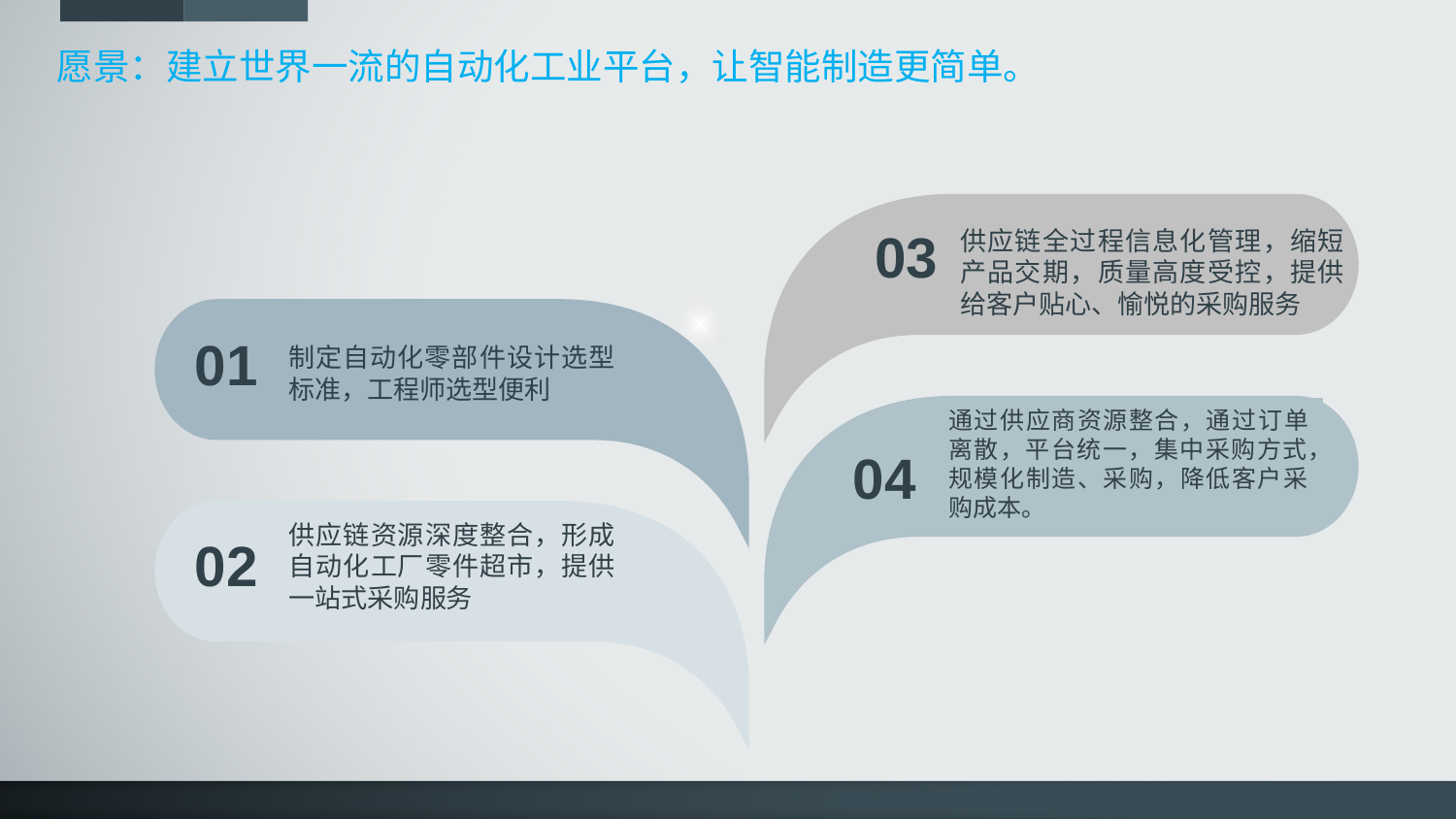

愿景：建立世界一流的自动化工业平台，让智能制造更简单。

03
供应链全过程信息化管理，缩短产品交期，质量高度受控，提供给客户贴心、愉悦的采购服务

01
制定自动化零部件设计选型标准，工程师选型便利

通过供应商资源整合，通过订单离散，平台统一，集中采购方式，规模化制造、采购，降低客户采购成本。
04

供应链资源深度整合，形成自动化工厂零件超市，提供一站式采购服务
02